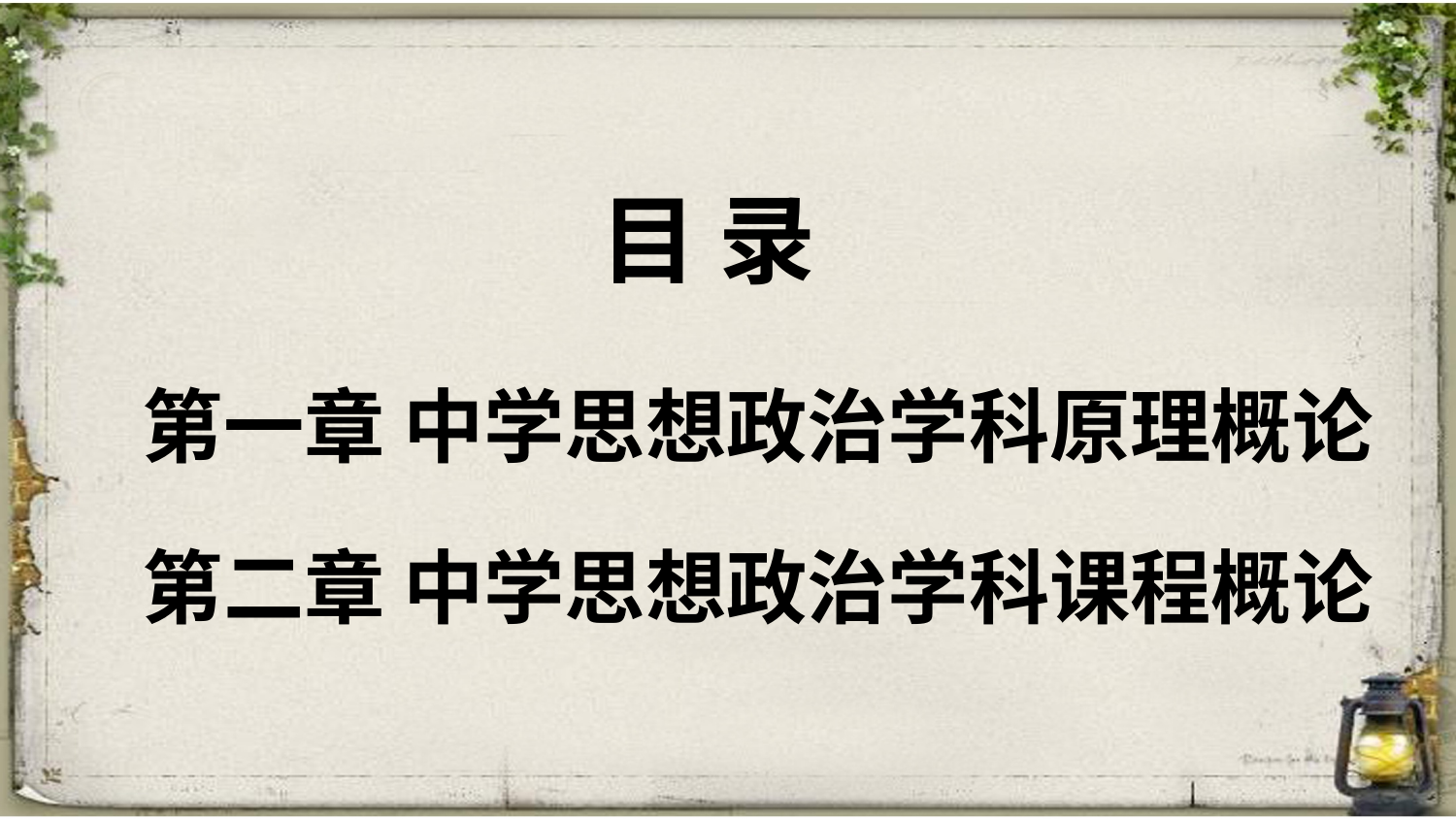

目 录
第一章 中学思想政治学科原理概论
第二章 中学思想政治学科课程概论